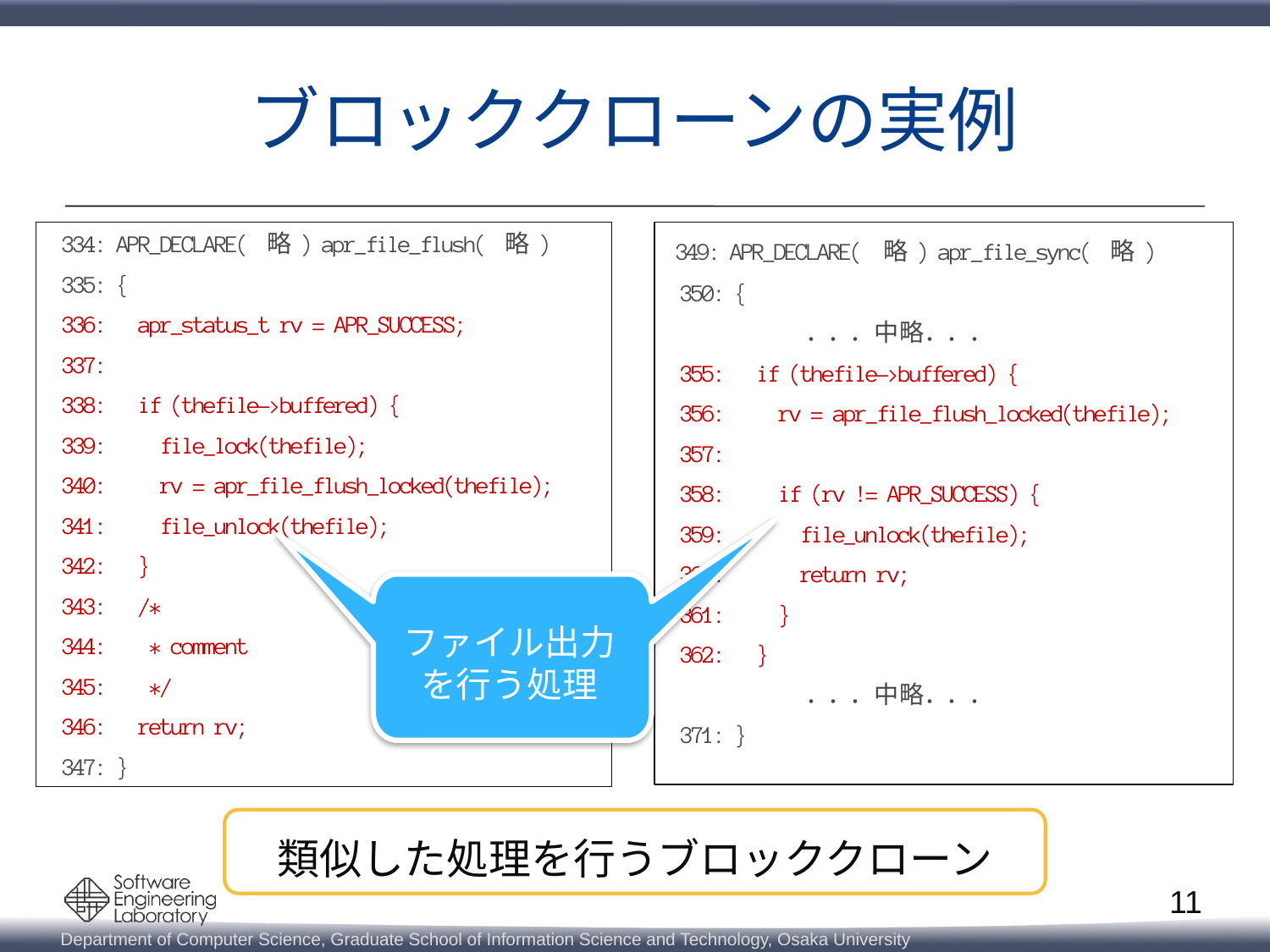

# ブロッククローンの実例
 334: APR_DECLARE( 略 ) apr_file_flush( 略 )
 335: {
 336:   apr_status_t rv = APR_SUCCESS;
 337:
 338:   if (thefile->buffered) {
 339:     file_lock(thefile);
 340:     rv = apr_file_flush_locked(thefile);
 341:     file_unlock(thefile);
 342:   }
 343:   /*
 344:    * comment
 345:    */
 346:   return rv;
 347: }
 349: APR_DECLARE( 略 ) apr_file_sync( 略 )
 350: {
	 ．．． 中 略 ．．．
 355:   if (thefile->buffered) {
 356:     rv = apr_file_flush_locked(thefile);
 357:
 358:     if (rv != APR_SUCCESS) {
 359:       file_unlock(thefile);
 360:       return rv;
 361:     }
 362:   }
	 ．．． 中 略 ．．．
 371: }

ファイル出力
を行う処理
類似した処理を行うブロッククローン
11